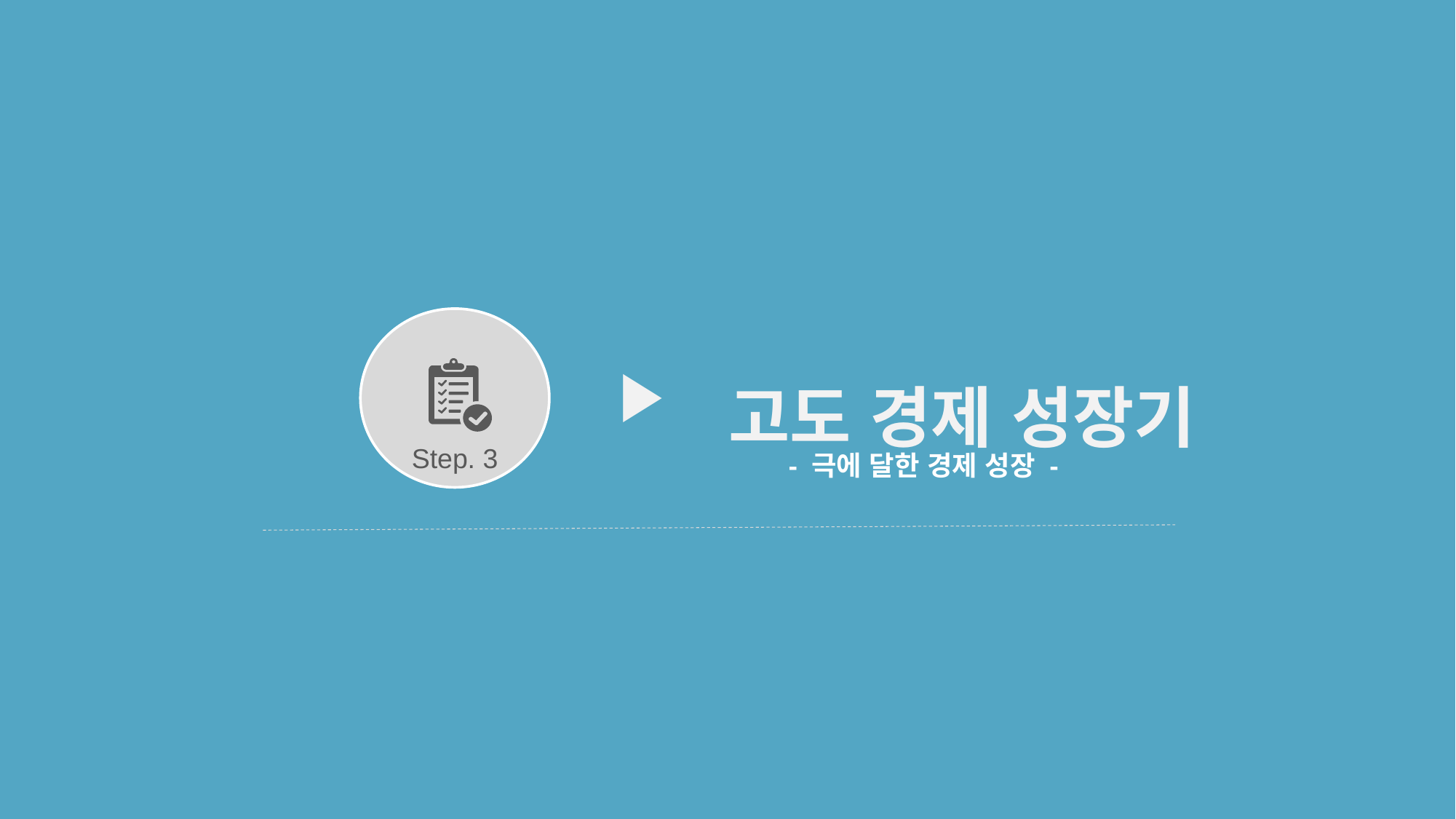

고도 경제 성장기
▶

Step. 3
- 극에 달한 경제 성장 -